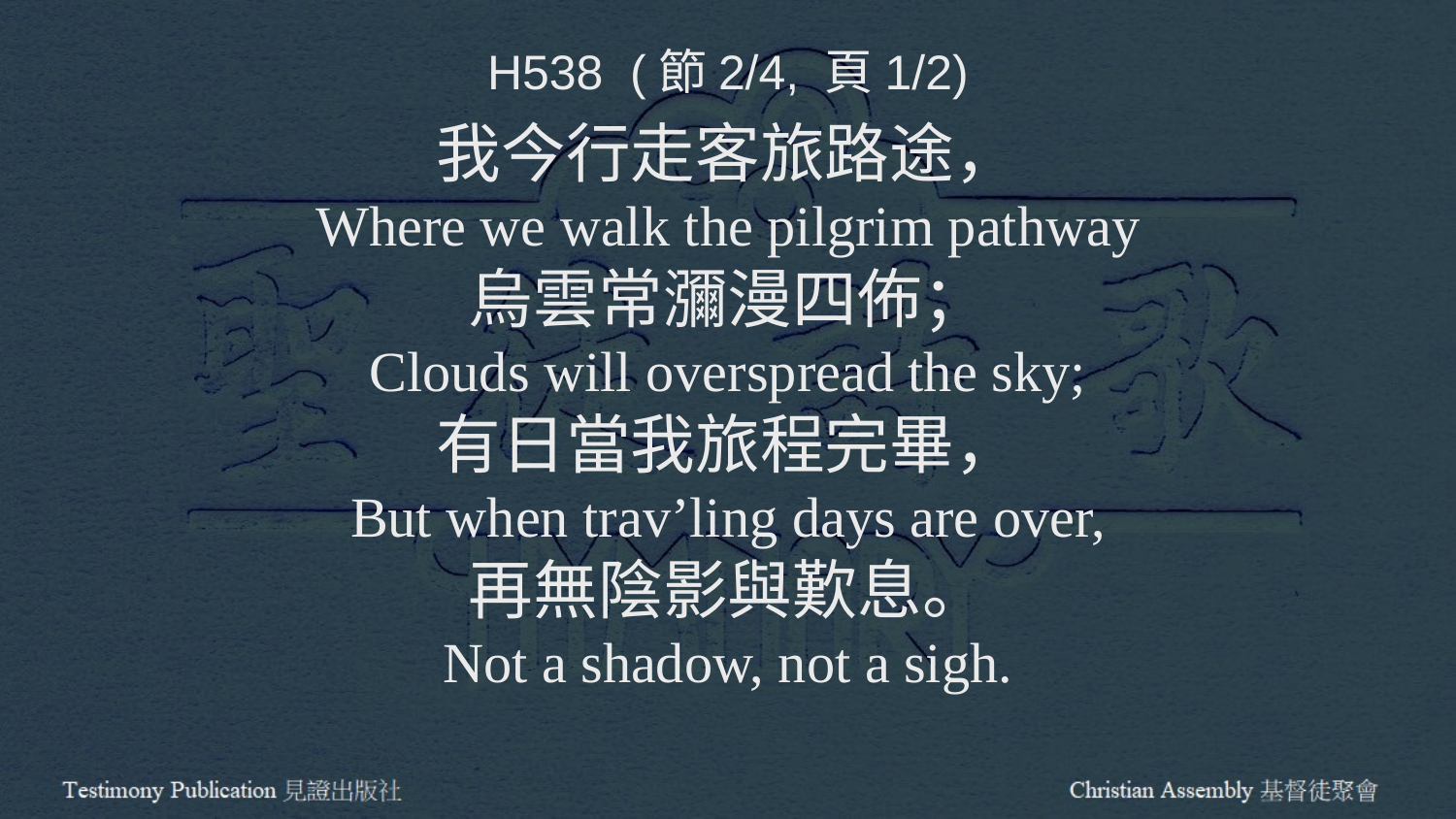

H538  (節2/4, 頁1/2)
我今行走客旅路途，
Where we walk the pilgrim pathway
烏雲常瀰漫四佈；
Clouds will overspread the sky;
有日當我旅程完畢，
But when trav’ling days are over,
再無陰影與歎息。
Not a shadow, not a sigh.